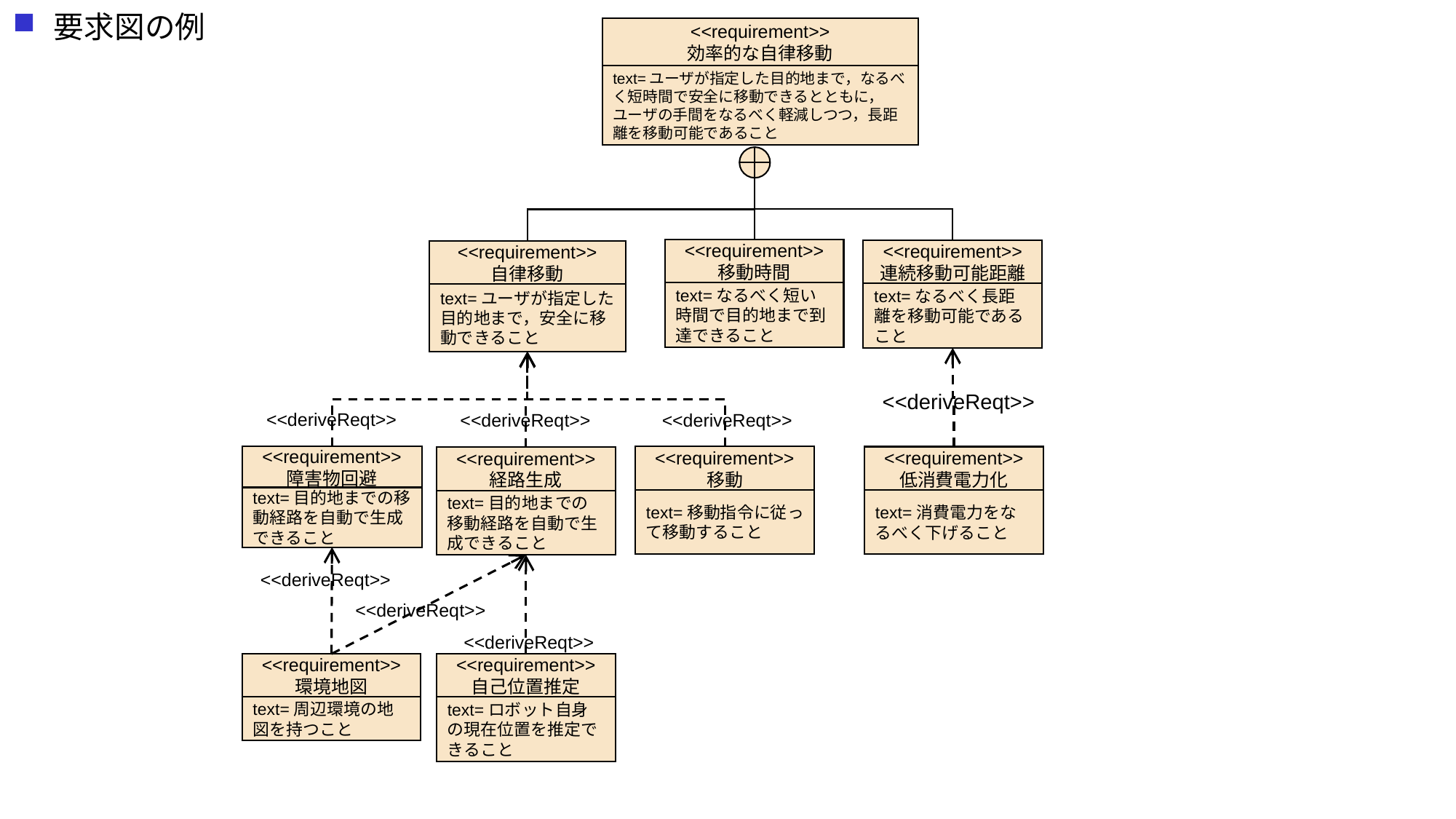

要求図の例
<<requirement>>
効率的な自律移動
text=ユーザが指定した目的地まで，なるべく短時間で安全に移動できるとともに，ユーザの手間をなるべく軽減しつつ，長距離を移動可能であること

<<requirement>>
移動時間
text=なるべく短い時間で目的地まで到達できること
<<requirement>>
連続移動可能距離
text=なるべく長距離を移動可能であること
<<requirement>>
自律移動
text=ユーザが指定した目的地まで，安全に移動できること
<<deriveReqt>>
<<deriveReqt>>
<<deriveReqt>>
<<deriveReqt>>
<<requirement>>
障害物回避
text=目的地までの移動経路を自動で生成できること
<<requirement>>
移動
text=移動指令に従って移動すること
<<requirement>>
低消費電力化
text=消費電力をなるべく下げること
<<requirement>>
経路生成
text=目的地までの移動経路を自動で生成できること
<<deriveReqt>>
<<deriveReqt>>
<<deriveReqt>>
<<requirement>>
環境地図
text=周辺環境の地図を持つこと
<<requirement>>
自己位置推定
text=ロボット自身の現在位置を推定できること